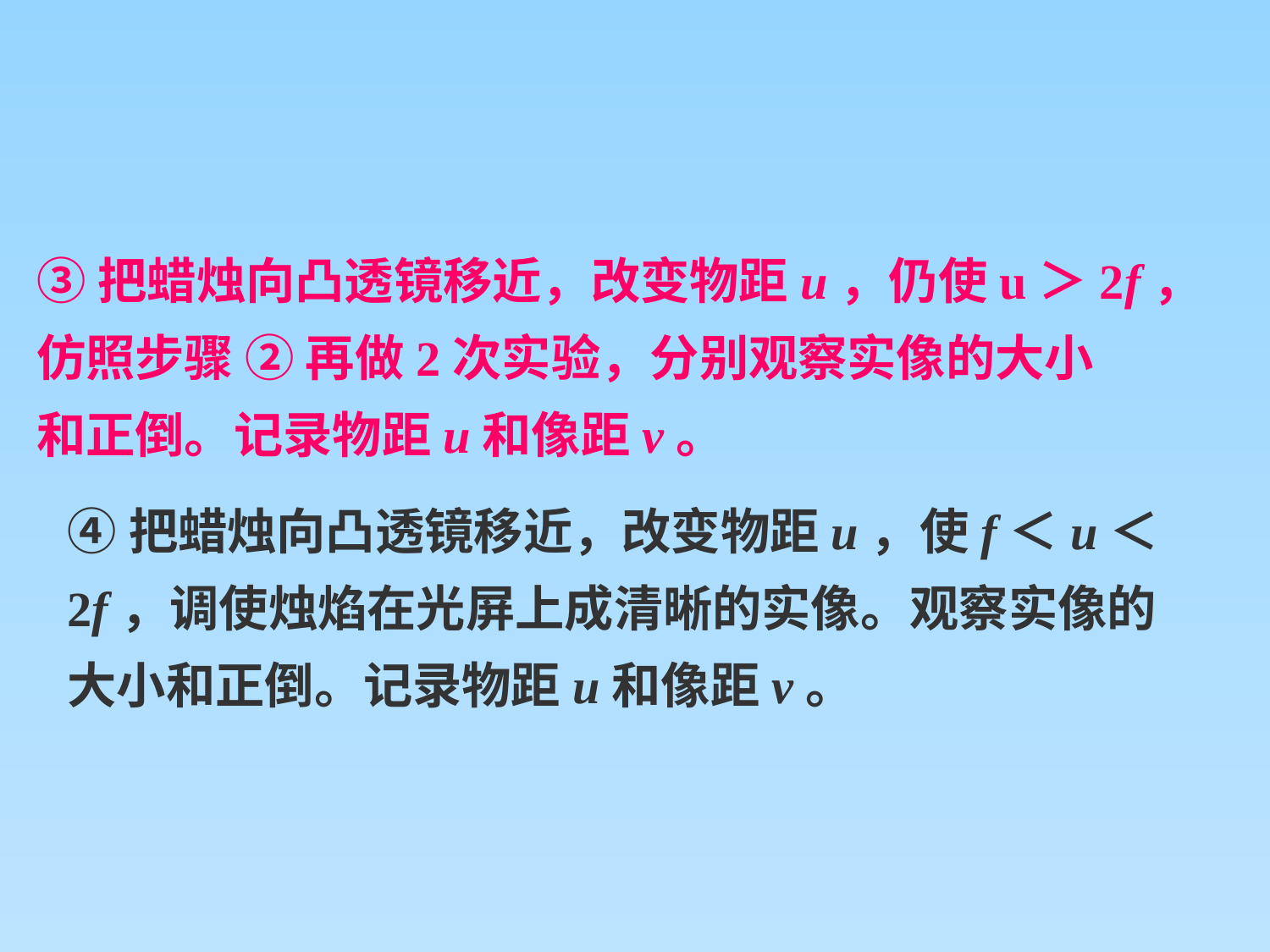

③把蜡烛向凸透镜移近，改变物距u，仍使u＞2f，
仿照步骤 ② 再做2次实验，分别观察实像的大小
和正倒。记录物距u和像距v。
④把蜡烛向凸透镜移近，改变物距u，使f＜u＜2f，调使烛焰在光屏上成清晰的实像。观察实像的大小和正倒。记录物距u和像距v。